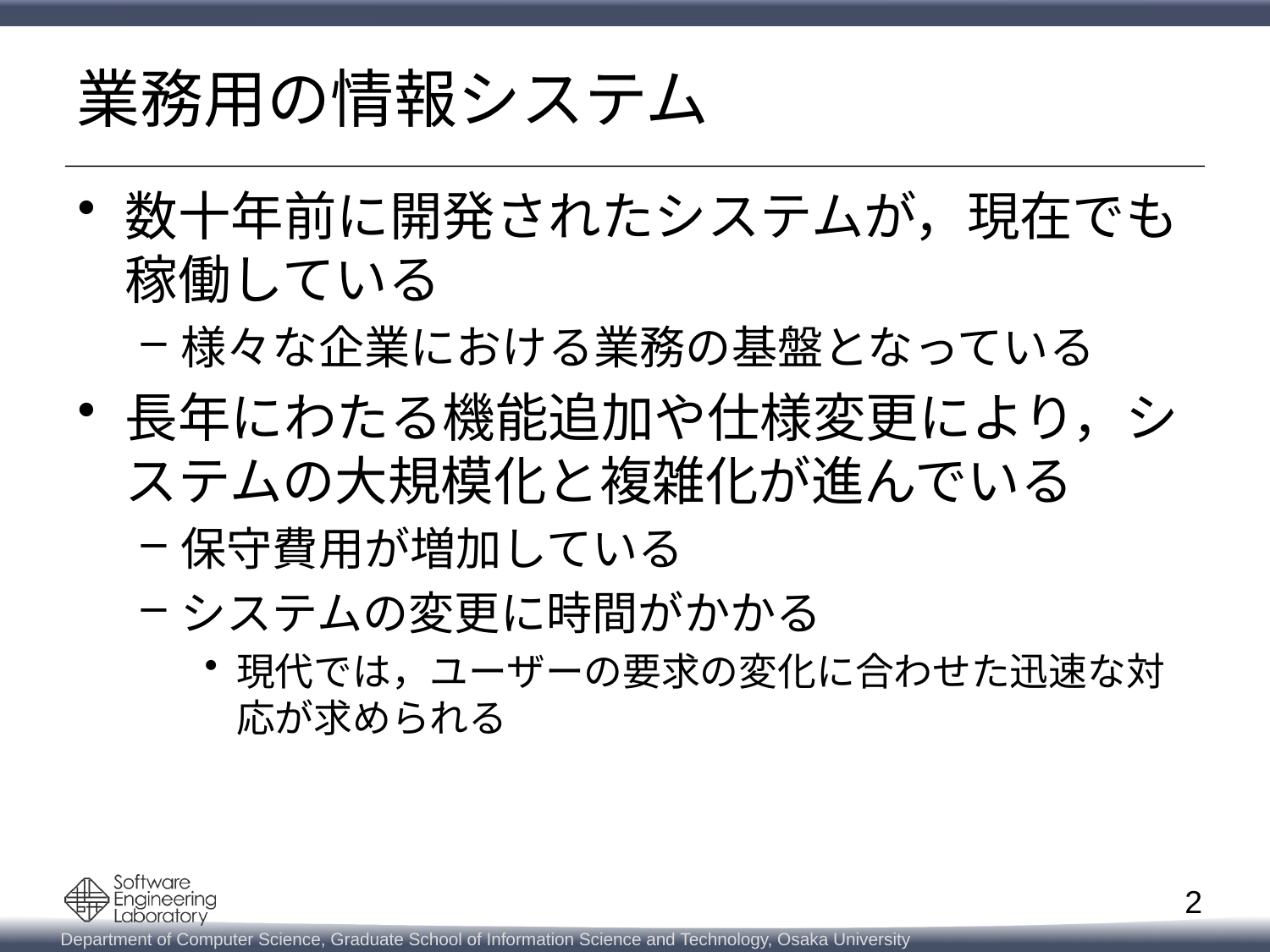

# 業務用の情報システム
数十年前に開発されたシステムが，現在でも稼働している
様々な企業における業務の基盤となっている
長年にわたる機能追加や仕様変更により，システムの大規模化と複雑化が進んでいる
保守費用が増加している
システムの変更に時間がかかる
現代では，ユーザーの要求の変化に合わせた迅速な対応が求められる

2